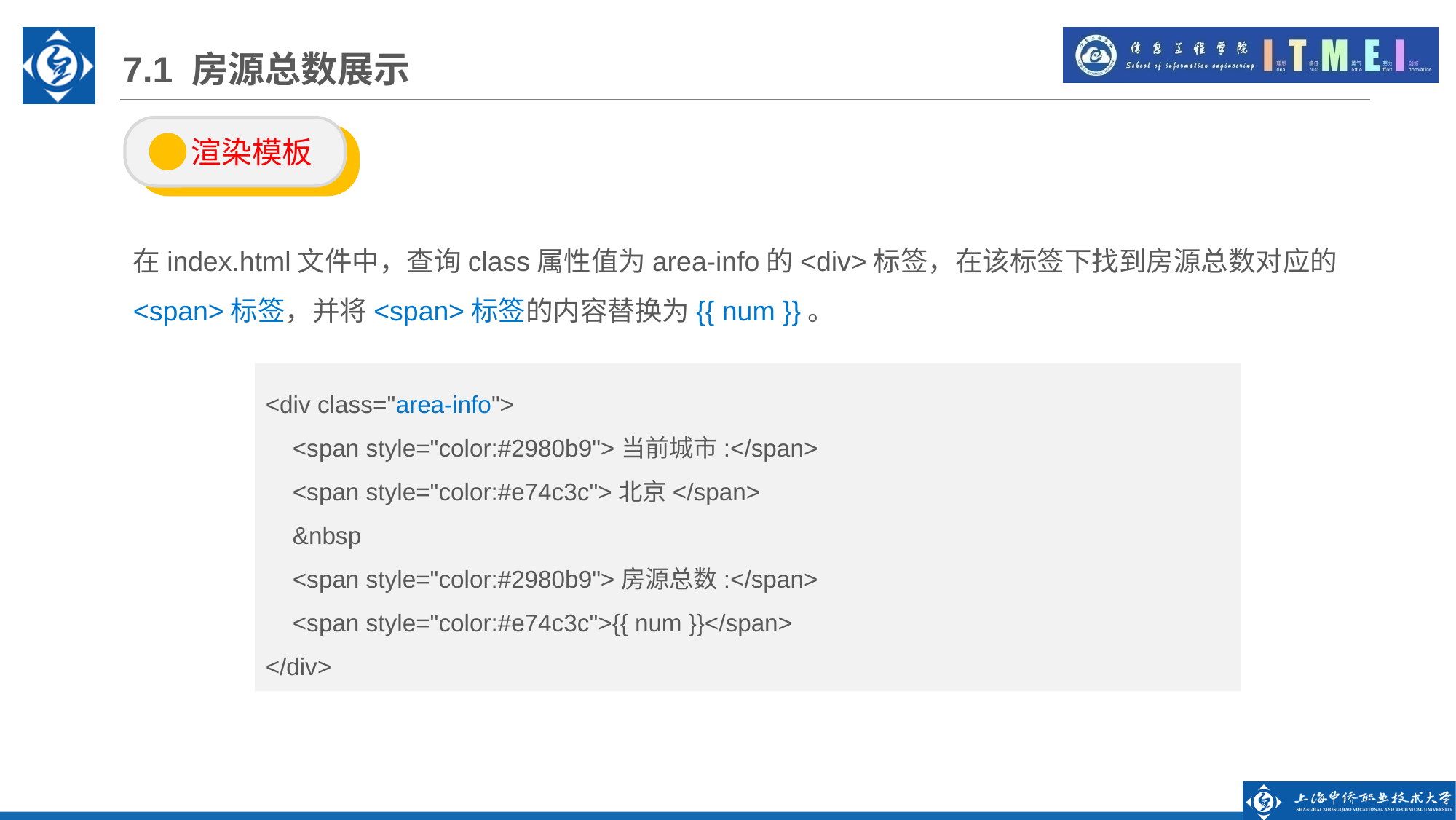

7.1 房源总数展示
    渲染模板

在index.html文件中，查询class属性值为area-info的<div>标签，在该标签下找到房源总数对应的<span>标签，并将<span>标签的内容替换为{{ num }}。
<div class="area-info">
    <span style="color:#2980b9">当前城市:</span>
    <span style="color:#e74c3c">北京</span>
    &nbsp
    <span style="color:#2980b9">房源总数:</span>
    <span style="color:#e74c3c">{{ num }}</span>
</div>